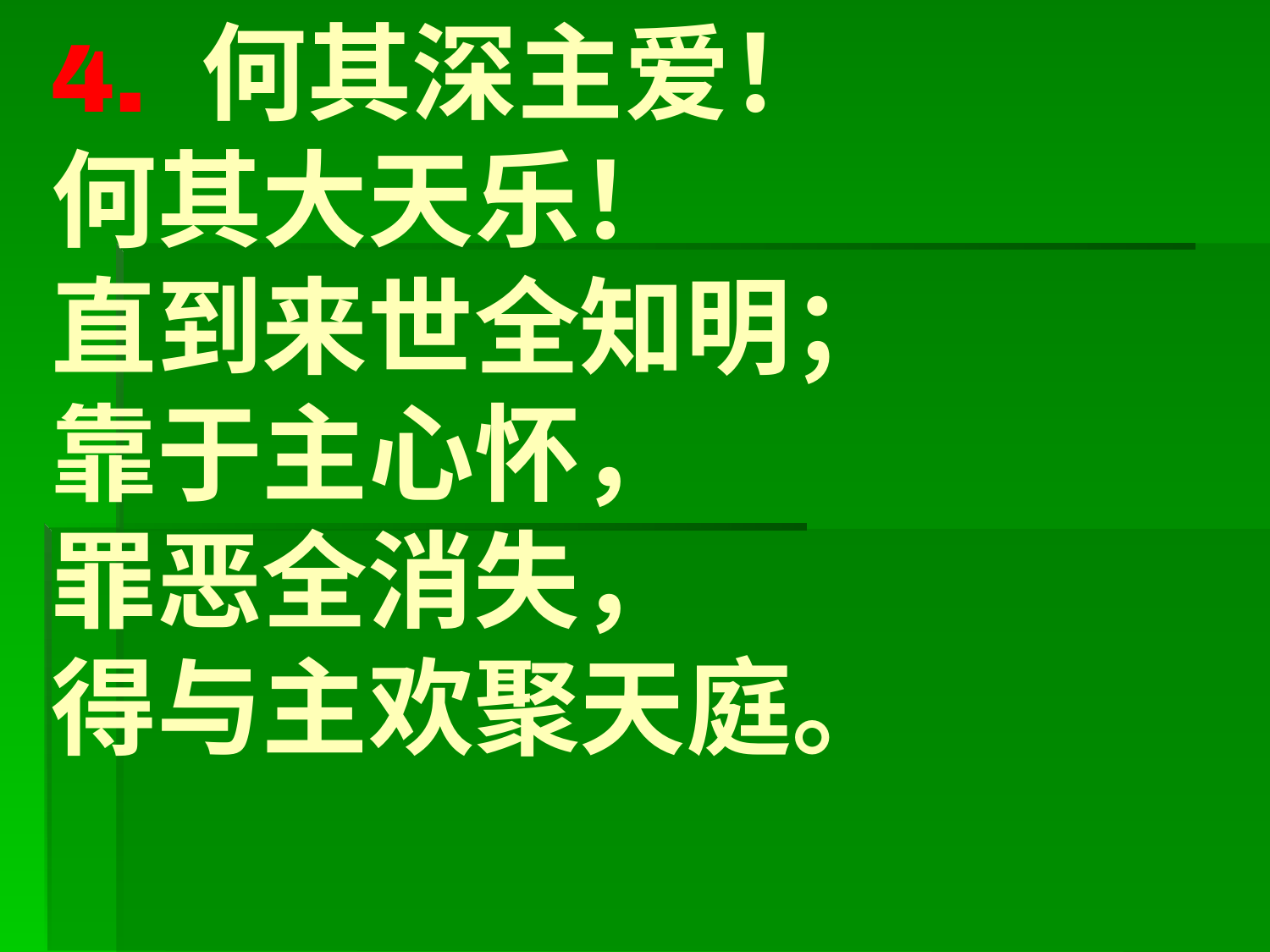

# 4. 何其深主爱！ 何其大天乐！ 直到来世全知明； 靠于主心怀， 罪恶全消失， 得与主欢聚天庭。